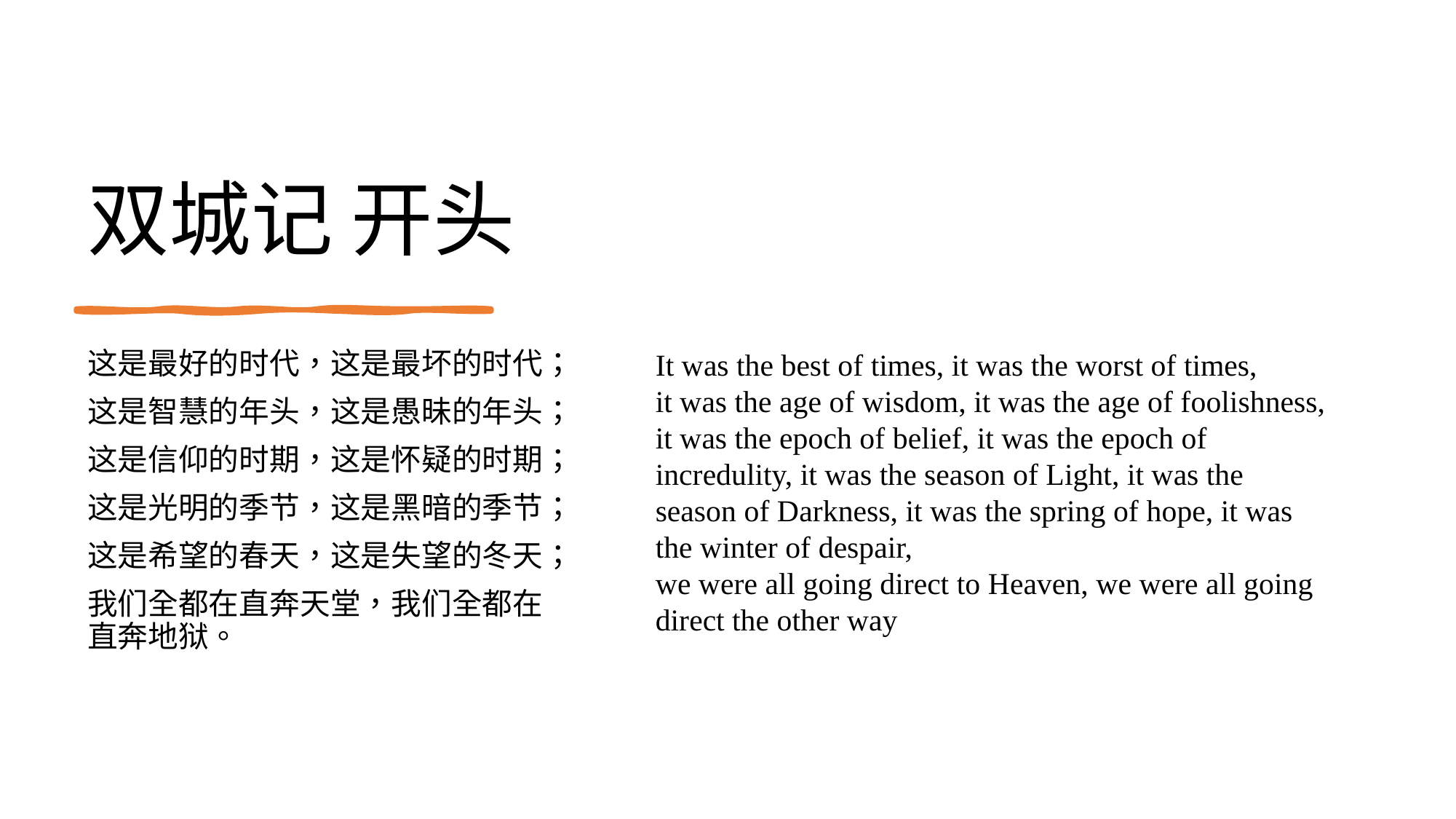

# 双城记 开头

It was the best of times, it was the worst of times,
it was the age of wisdom, it was the age of foolishness,
it was the epoch of belief, it was the epoch of incredulity, it was the season of Light, it was the season of Darkness, it was the spring of hope, it was the winter of despair,
we were all going direct to Heaven, we were all going direct the other way
这是最好的时代，这是最坏的时代；
这是智慧的年头，这是愚昧的年头；
这是信仰的时期，这是怀疑的时期；
这是光明的季节，这是黑暗的季节；
这是希望的春天，这是失望的冬天；
我们全都在直奔天堂，我们全都在直奔地狱。